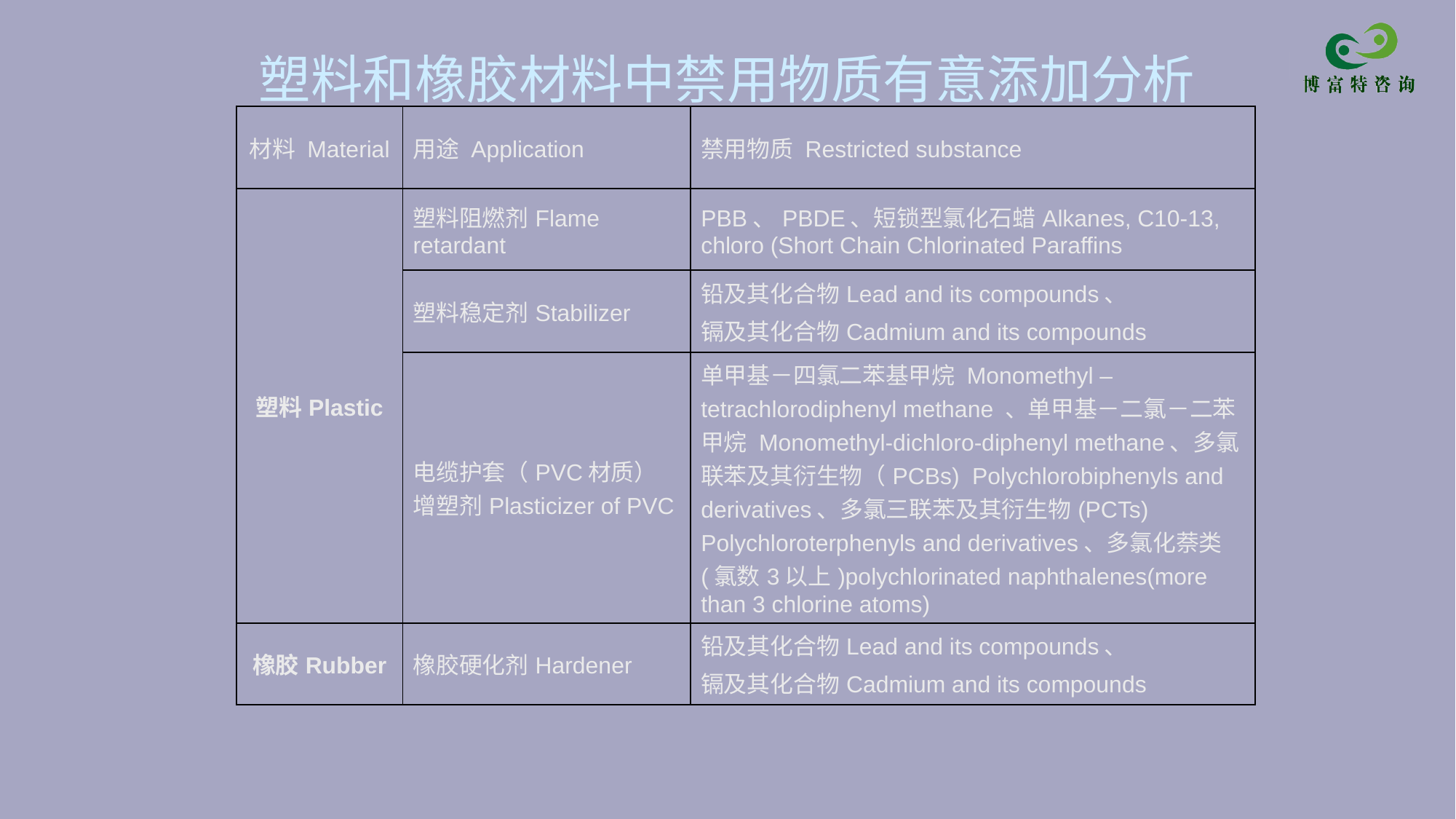

# 塑料和橡胶材料中禁用物质有意添加分析
| 材料 Material | 用途 Application | 禁用物质 Restricted substance |
| --- | --- | --- |
| 塑料Plastic | 塑料阻燃剂Flame retardant | PBB、PBDE、短锁型氯化石蜡Alkanes, C10-13, chloro (Short Chain Chlorinated Paraffins |
|  | 塑料稳定剂Stabilizer | 铅及其化合物Lead and its compounds、 镉及其化合物Cadmium and its compounds |
|  | 电缆护套（PVC材质）增塑剂Plasticizer of PVC | 单甲基－四氯二苯基甲烷 Monomethyl – tetrachlorodiphenyl methane 、单甲基－二氯－二苯甲烷 Monomethyl-dichloro-diphenyl methane、多氯联苯及其衍生物（PCBs) Polychlorobiphenyls and derivatives、多氯三联苯及其衍生物(PCTs) Polychloroterphenyls and derivatives、多氯化萘类(氯数3以上)polychlorinated naphthalenes(more than 3 chlorine atoms) |
| 橡胶Rubber | 橡胶硬化剂Hardener | 铅及其化合物Lead and its compounds、 镉及其化合物Cadmium and its compounds |